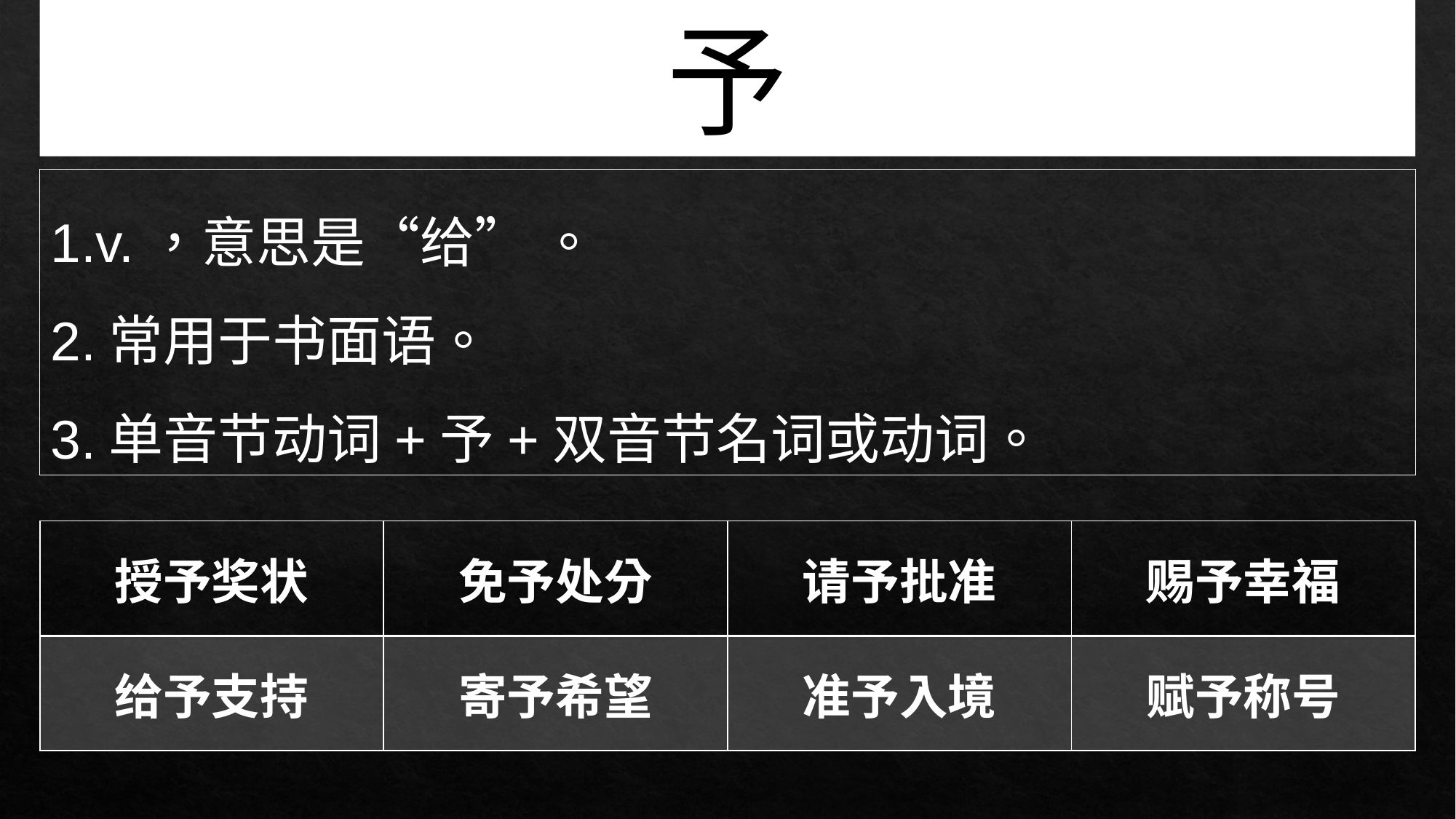

予
1.v.，意思是“给” 。
2.常用于书面语。
3.单音节动词+予+双音节名词或动词。
| 授予奖状 | 免予处分 | 请予批准 | 赐予幸福 |
| --- | --- | --- | --- |
| 给予支持 | 寄予希望 | 准予入境 | 赋予称号 |